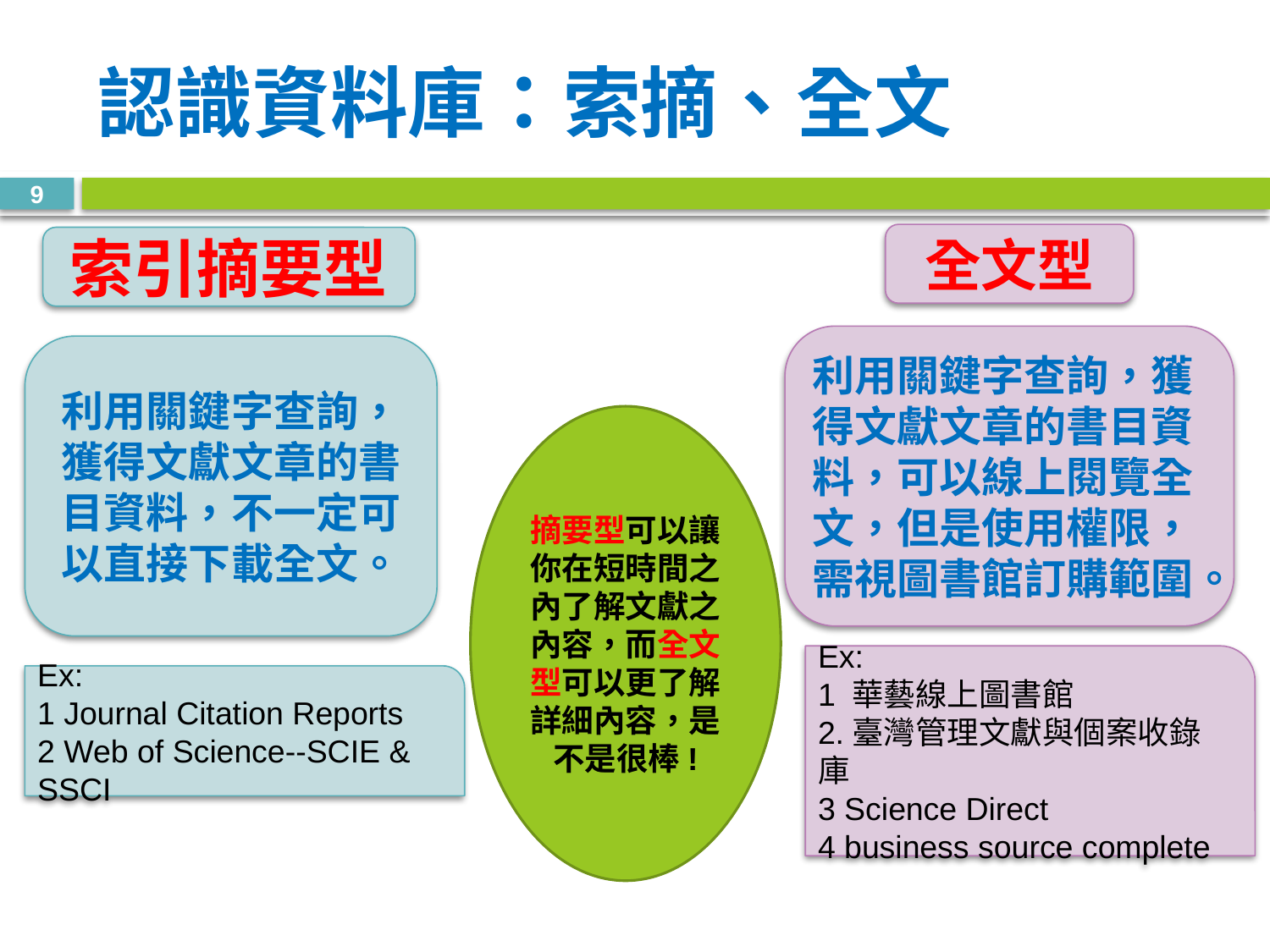

# 認識資料庫：索摘、全文
9
全文型
索引摘要型
利用關鍵字查詢，獲得文獻文章的書目資料，可以線上閱覽全文，但是使用權限，需視圖書館訂購範圍。
利用關鍵字查詢，獲得文獻文章的書目資料，不一定可以直接下載全文。
摘要型可以讓你在短時間之內了解文獻之內容，而全文型可以更了解詳細內容，是不是很棒!
Ex:
1 華藝線上圖書館
2.臺灣管理文獻與個案收錄庫
3 Science Direct
4 business source complete
Ex:
1 Journal Citation Reports
2 Web of Science--SCIE & SSCI